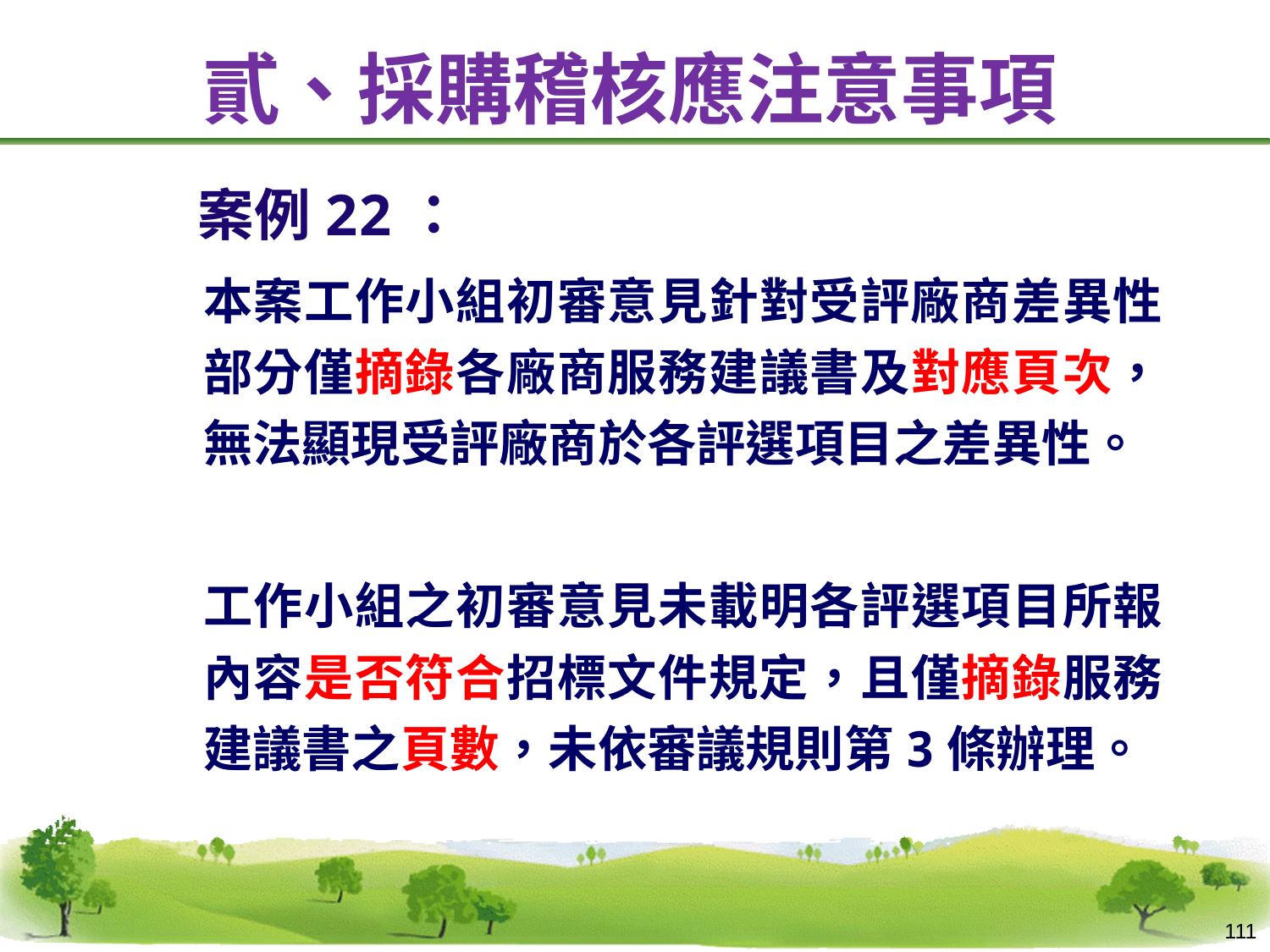

# 貳、採購稽核應注意事項
　案例22：
本案工作小組初審意見針對受評廠商差異性部分僅摘錄各廠商服務建議書及對應頁次，無法顯現受評廠商於各評選項目之差異性。

工作小組之初審意見未載明各評選項目所報內容是否符合招標文件規定，且僅摘錄服務建議書之頁數，未依審議規則第3條辦理。

111